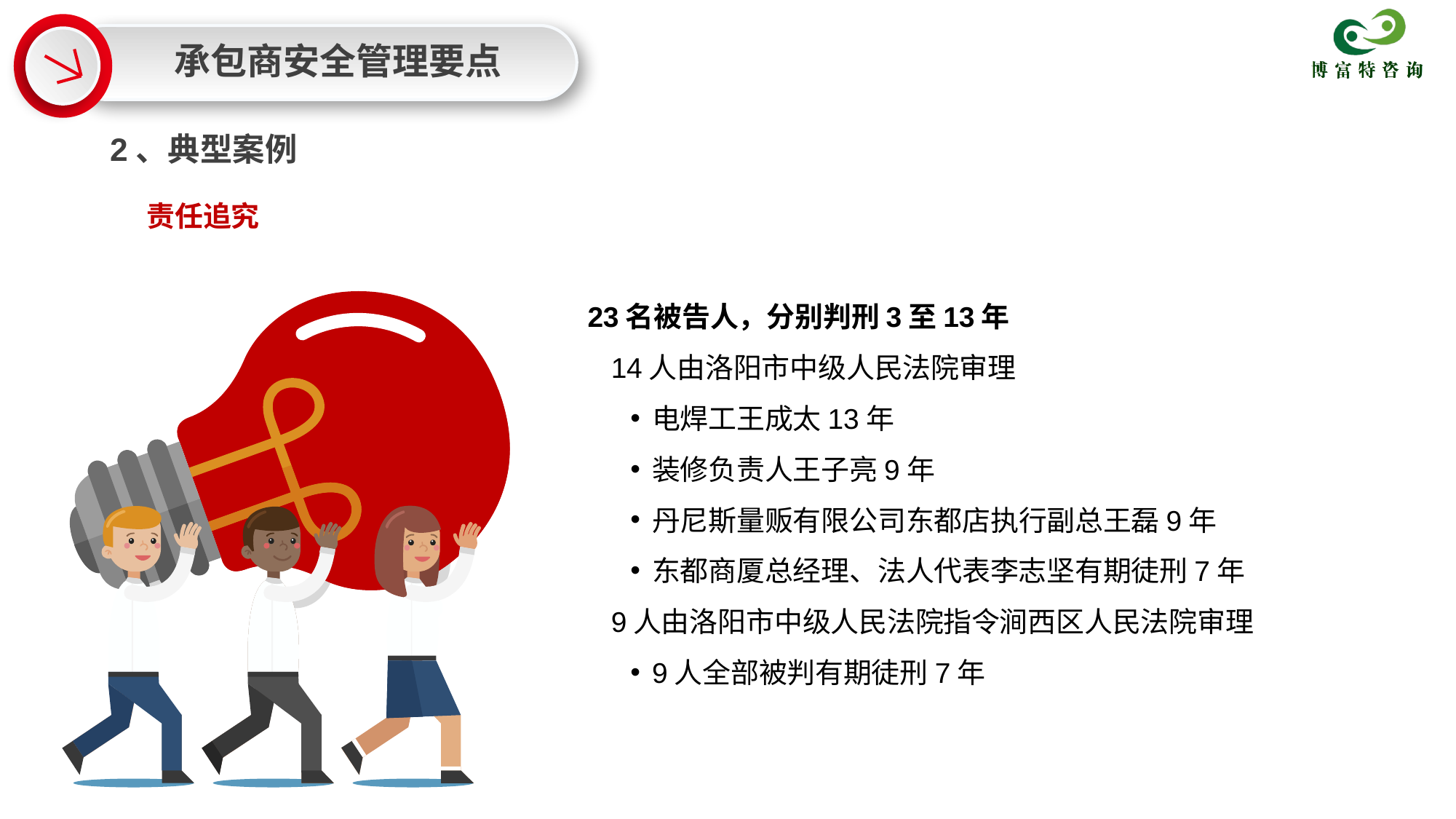

承包商安全管理要点
2、典型案例
责任追究
23名被告人，分别判刑3至13年
   14人由洛阳市中级人民法院审理
电焊工王成太13年
装修负责人王子亮9年
丹尼斯量贩有限公司东都店执行副总王磊9年
东都商厦总经理、法人代表李志坚有期徒刑7年
   9人由洛阳市中级人民法院指令涧西区人民法院审理
9人全部被判有期徒刑7年